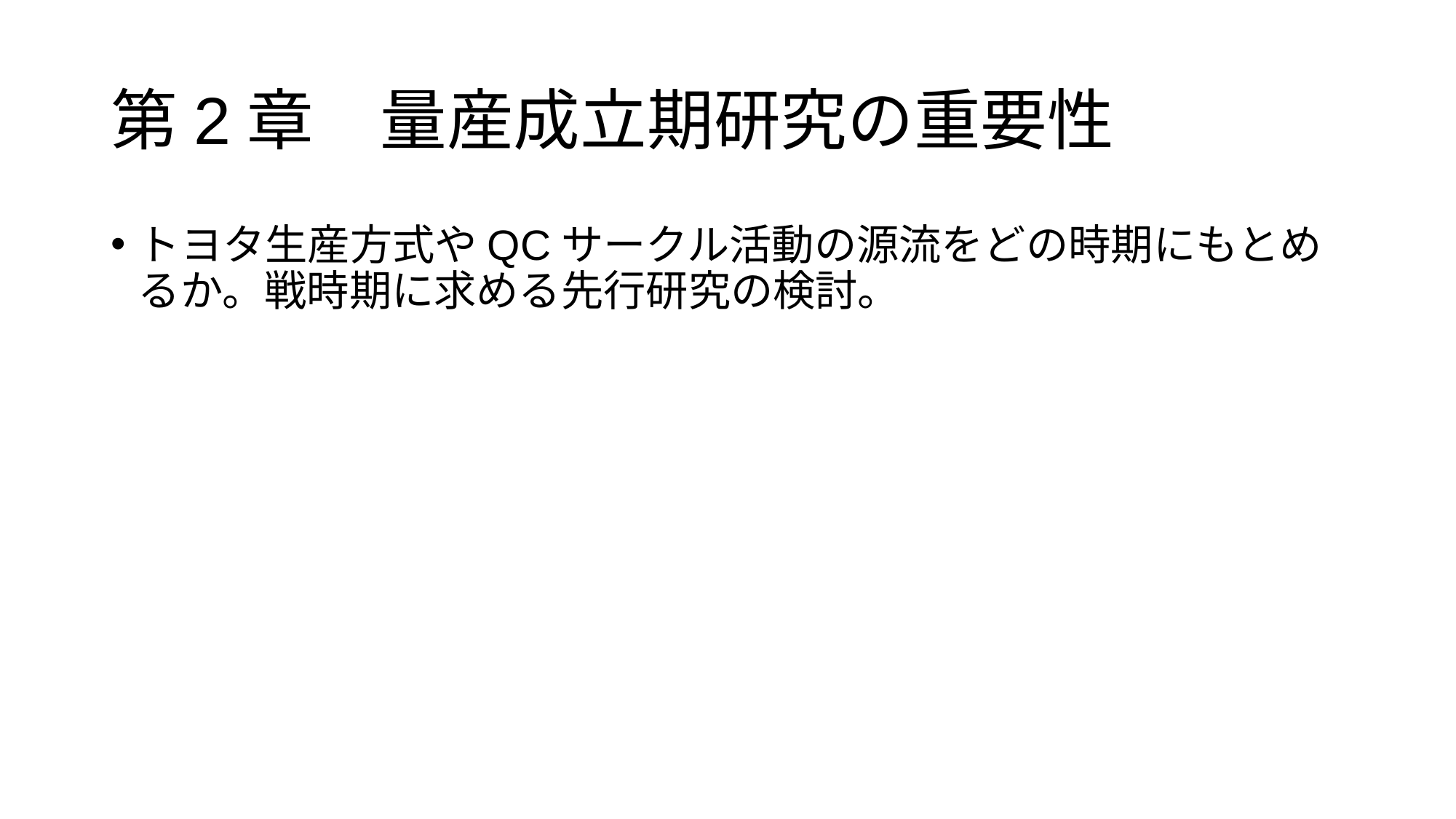

# 第2章　量産成立期研究の重要性
トヨタ生産方式やQCサークル活動の源流をどの時期にもとめるか。戦時期に求める先行研究の検討。